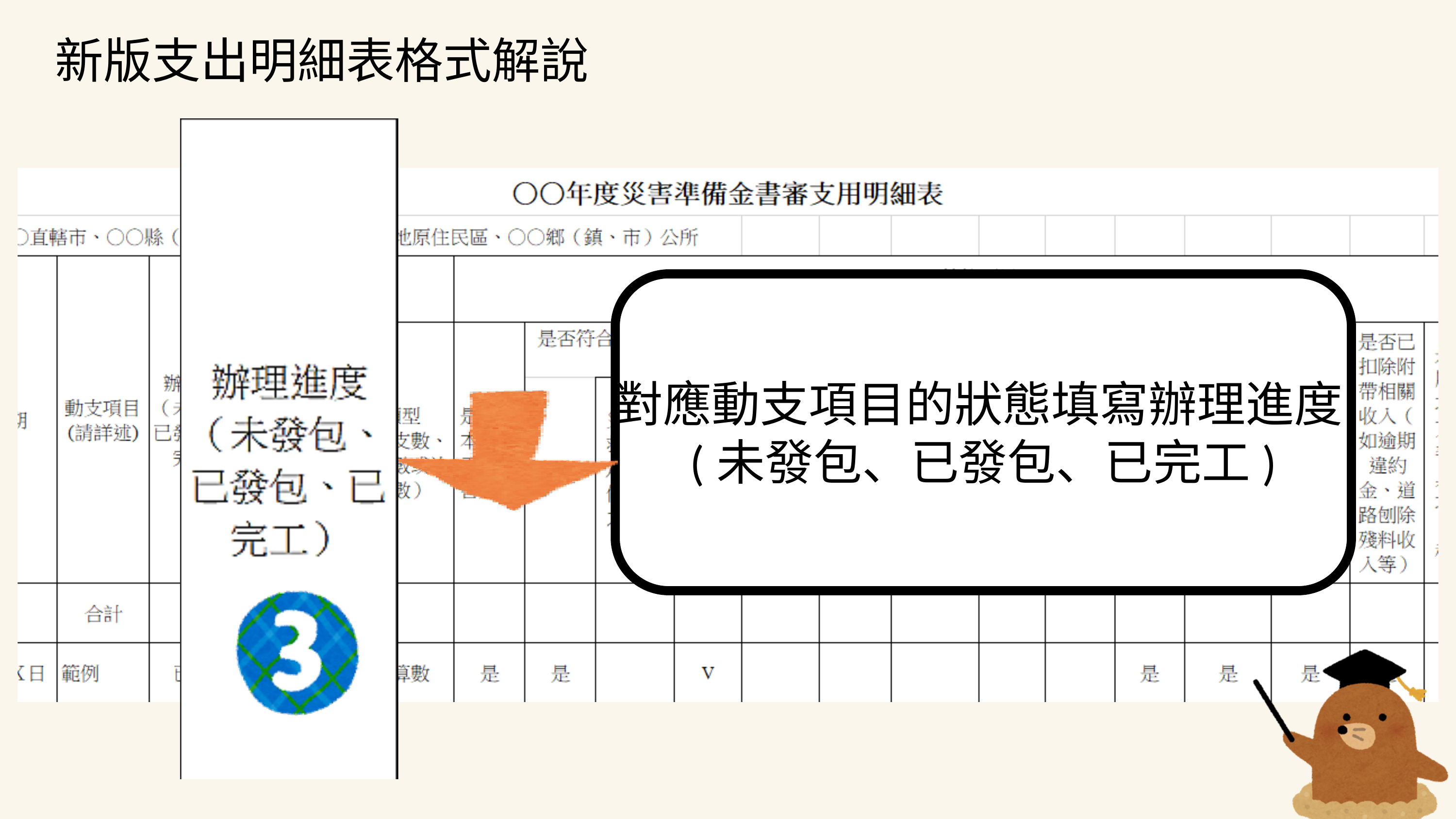

新版支出明細表格式解說

對應動支項目的狀態填寫辦理進度(未發包、已發包、已完工)